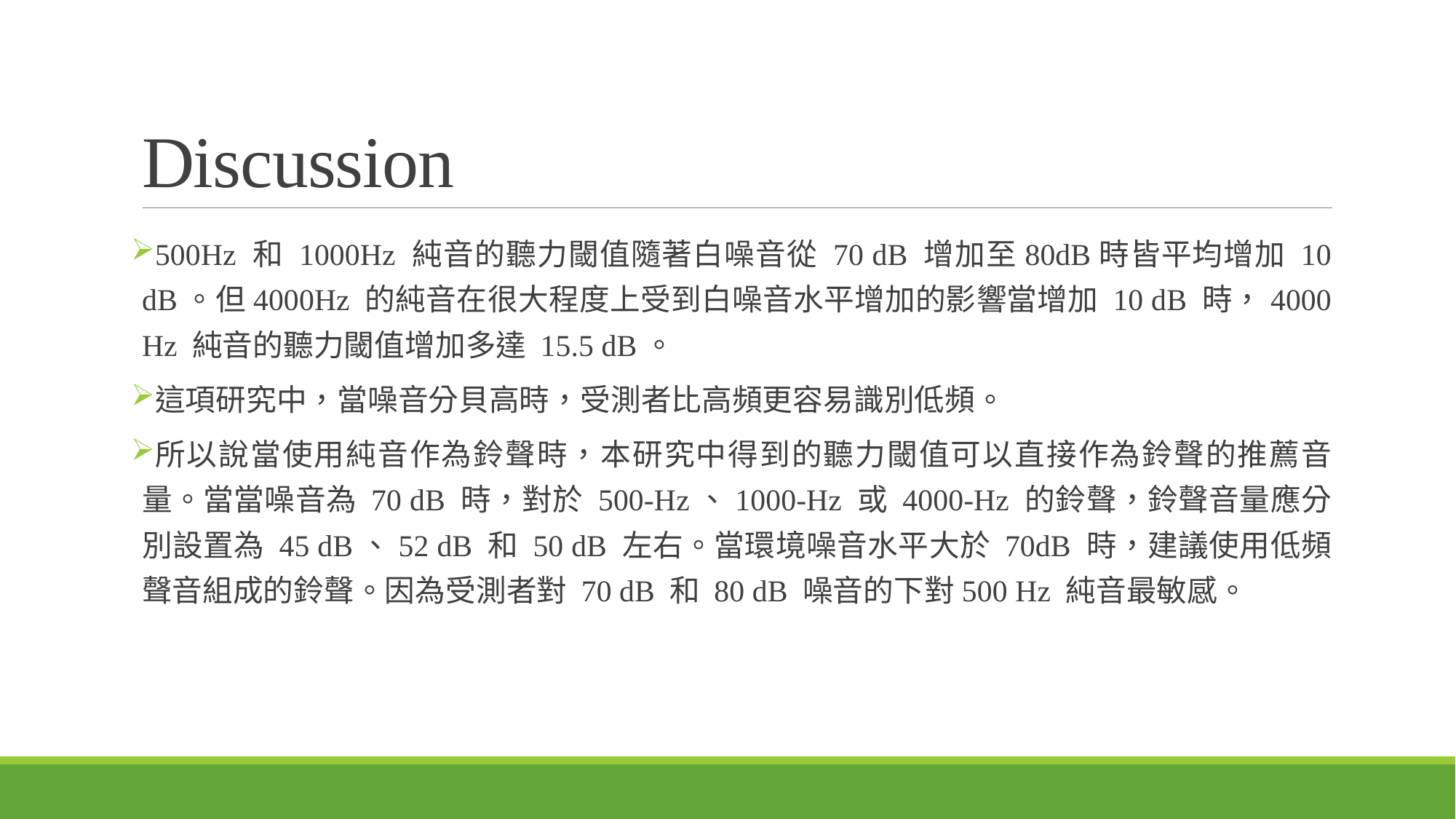

# Discussion
500Hz 和 1000Hz 純音的聽力閾值隨著白噪音從 70 dB 增加至80dB時皆平均增加 10 dB。但4000Hz 的純音在很大程度上受到白噪音水平增加的影響當增加 10 dB 時，4000 Hz 純音的聽力閾值增加多達 15.5 dB。
這項研究中，當噪音分貝高時，受測者比高頻更容易識別低頻。
所以說當使用純音作為鈴聲時，本研究中得到的聽力閾值可以直接作為鈴聲的推薦音量。當當噪音為 70 dB 時，對於 500-Hz、1000-Hz 或 4000-Hz 的鈴聲，鈴聲音量應分別設置為 45 dB、52 dB 和 50 dB 左右。當環境噪音水平大於 70dB 時，建議使用低頻聲音組成的鈴聲。因為受測者對 70 dB 和 80 dB 噪音的下對500 Hz 純音最敏感。